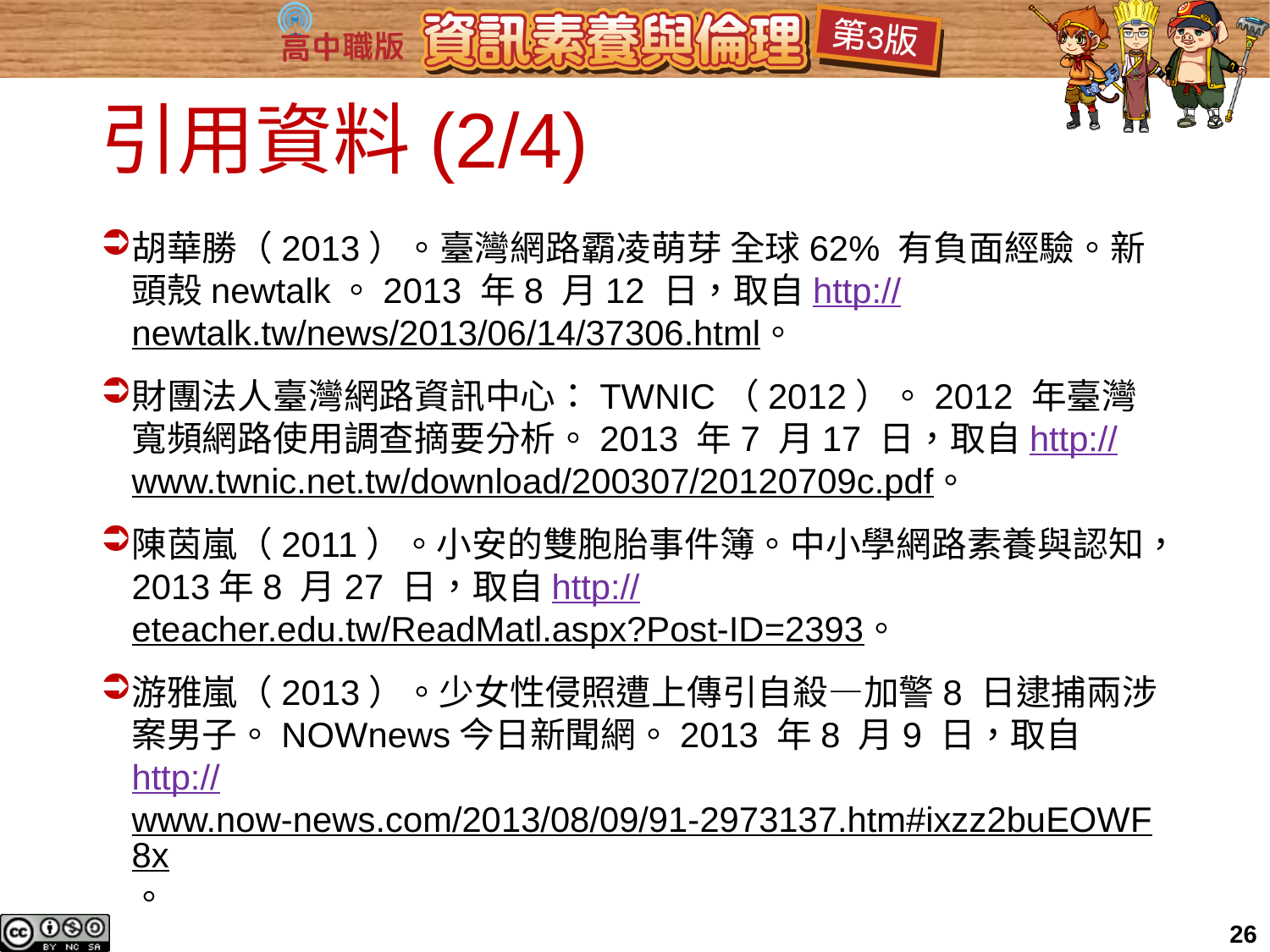

# 引用資料(2/4)
胡華勝（2013）。臺灣網路霸凌萌芽 全球62% 有負面經驗。新頭殼newtalk。2013 年8 月12 日，取自http://newtalk.tw/news/2013/06/14/37306.html。
財團法人臺灣網路資訊中心：TWNIC（2012）。2012 年臺灣寬頻網路使用調查摘要分析。2013 年7 月17 日，取自http://www.twnic.net.tw/download/200307/20120709c.pdf。
陳茵嵐（2011）。小安的雙胞胎事件簿。中小學網路素養與認知，2013年8 月27 日，取自http://eteacher.edu.tw/ReadMatl.aspx?Post-ID=2393。
游雅嵐（2013）。少女性侵照遭上傳引自殺―加警8 日逮捕兩涉案男子。NOWnews今日新聞網。2013 年8 月9 日，取自http://www.now-news.com/2013/08/09/91-2973137.htm#ixzz2buEOWF8x。

26